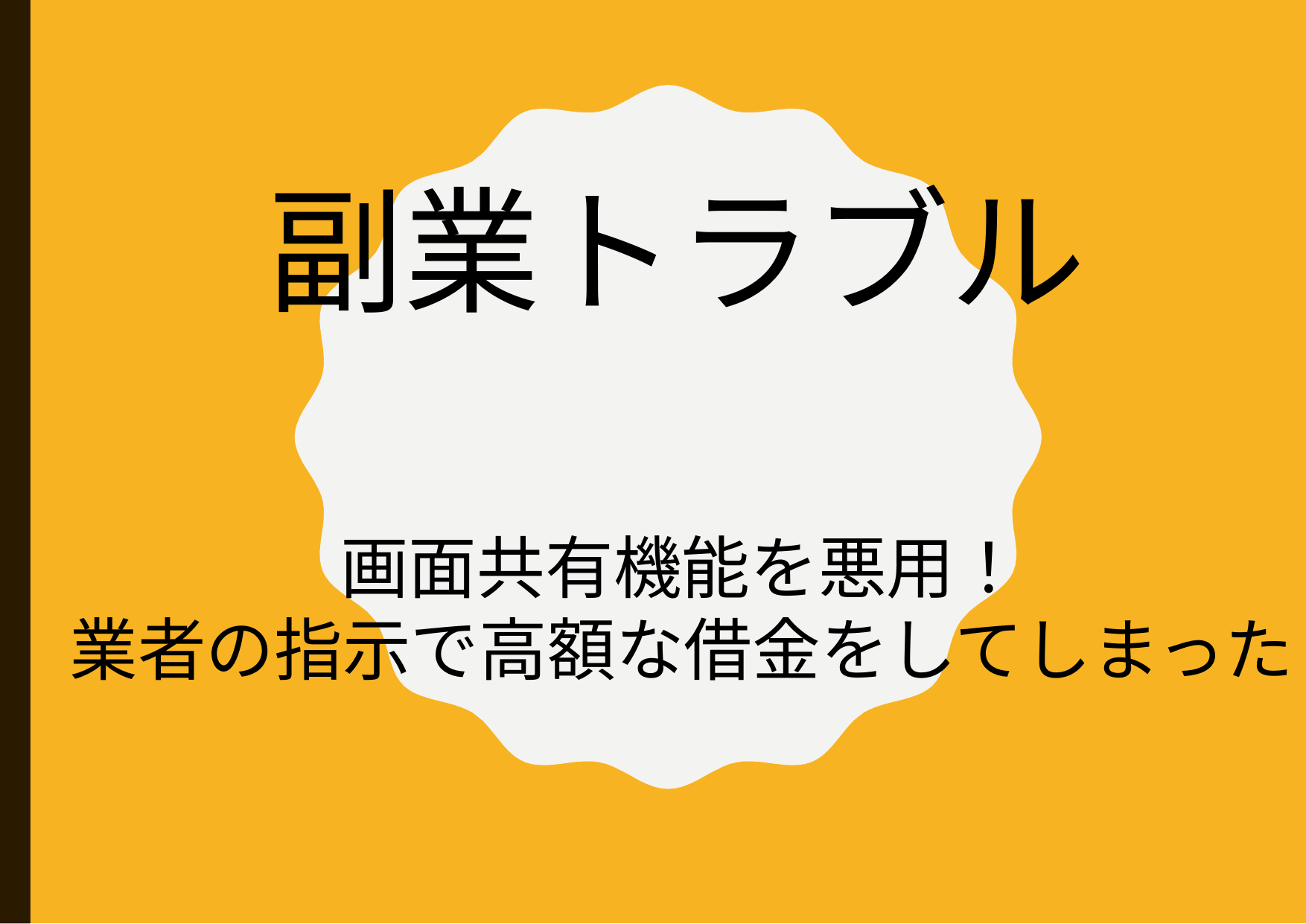

副業トラブル
画面共有機能を悪用！
業者の指示で高額な借金をしてしまった